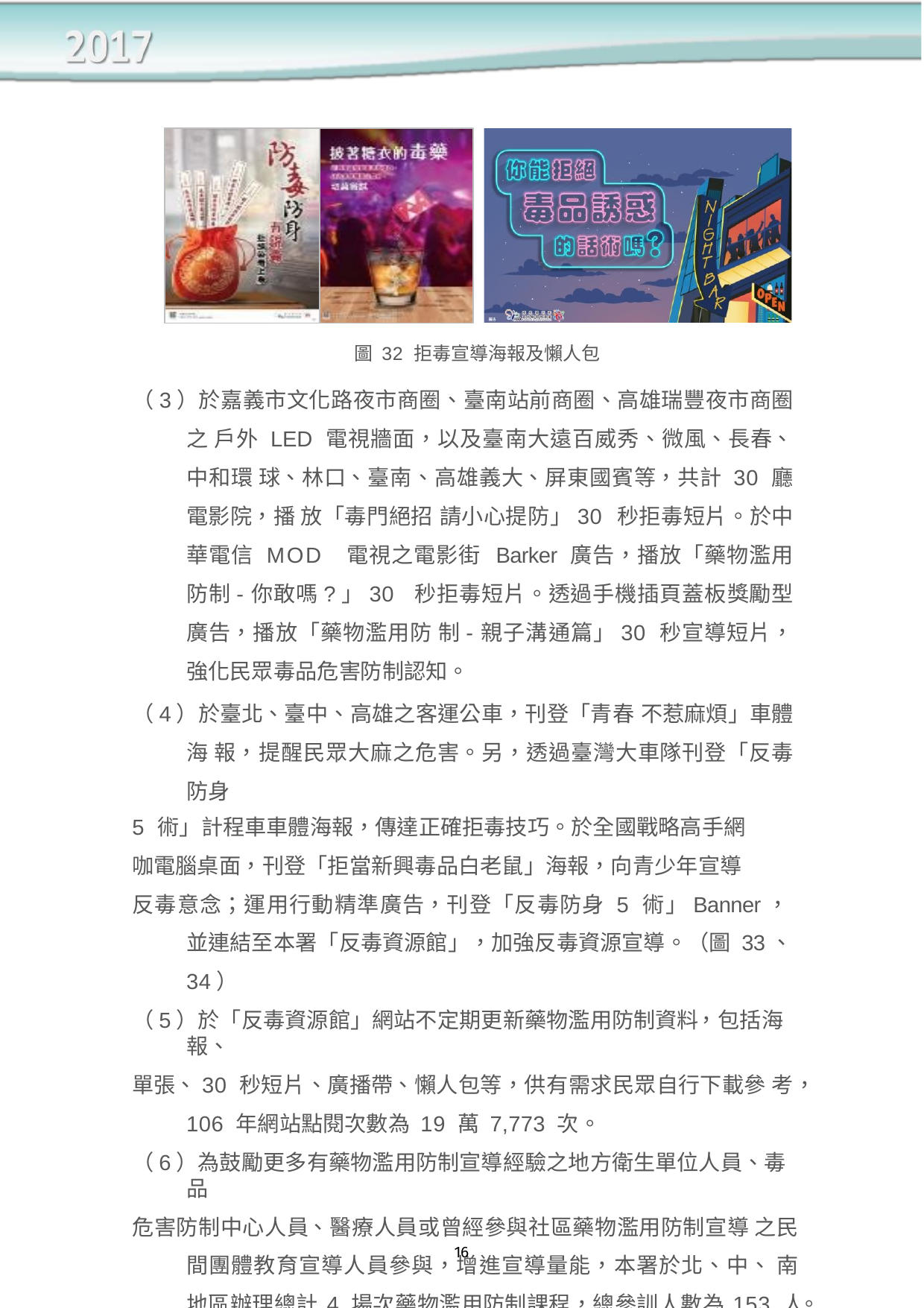

圖 32 拒毒宣導海報及懶人包
（3）於嘉義市文化路夜市商圈、臺南站前商圈、高雄瑞豐夜市商圈之 戶外 LED 電視牆面，以及臺南大遠百威秀、微風、長春、中和環 球、林口、臺南、高雄義大、屏東國賓等，共計 30 廳電影院，播 放「毒門絕招 請小心提防」30 秒拒毒短片。於中華電信 MOD  電視之電影街 Barker 廣告，播放「藥物濫用防制-你敢嗎?」30  秒拒毒短片。透過手機插頁蓋板獎勵型廣告，播放「藥物濫用防 制-親子溝通篇」30 秒宣導短片，強化民眾毒品危害防制認知。
（4）於臺北、臺中、高雄之客運公車，刊登「青春 不惹麻煩」車體海 報，提醒民眾大麻之危害。另，透過臺灣大車隊刊登「反毒防身
5 術」計程車車體海報，傳達正確拒毒技巧。於全國戰略高手網
咖電腦桌面，刊登「拒當新興毒品白老鼠」海報，向青少年宣導
反毒意念；運用行動精準廣告，刊登「反毒防身 5 術」Banner，  並連結至本署「反毒資源館」，加強反毒資源宣導。（圖 33、34）
（5）於「反毒資源館」網站不定期更新藥物濫用防制資料，包括海報、
單張、30 秒短片、廣播帶、懶人包等，供有需求民眾自行下載參 考，106 年網站點閱次數為 19 萬 7,773 次。
（6）為鼓勵更多有藥物濫用防制宣導經驗之地方衛生單位人員、毒品
危害防制中心人員、醫療人員或曾經參與社區藥物濫用防制宣導 之民間團體教育宣導人員參與，增進宣導量能，本署於北、中、 南地區辦理總計4 場次藥物濫用防制課程，總參訓人數為153 人。
（圖 35）
16